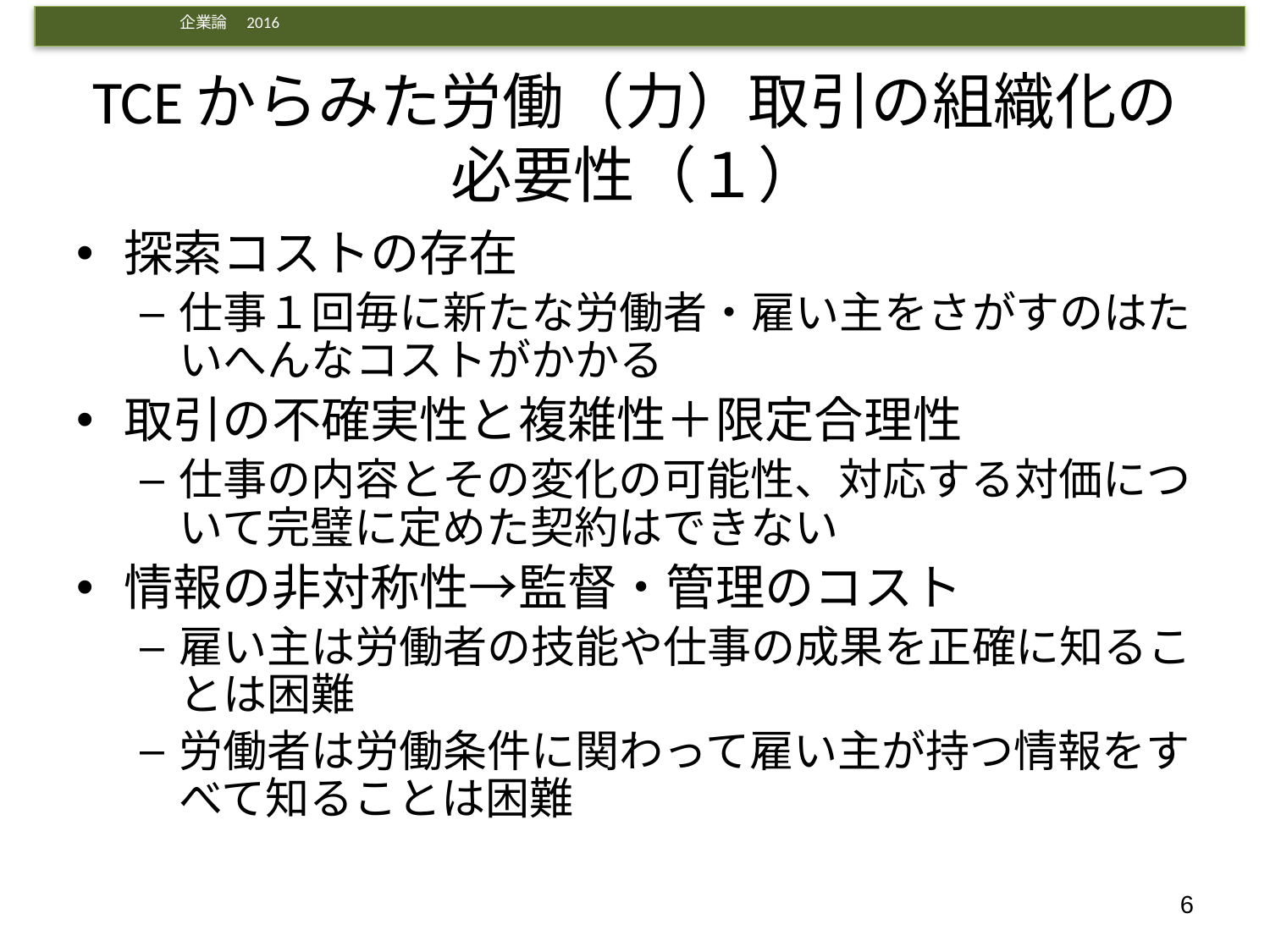

# TCEからみた労働（力）取引の組織化の必要性（１）
探索コストの存在
仕事１回毎に新たな労働者・雇い主をさがすのはたいへんなコストがかかる
取引の不確実性と複雑性＋限定合理性
仕事の内容とその変化の可能性、対応する対価について完璧に定めた契約はできない
情報の非対称性→監督・管理のコスト
雇い主は労働者の技能や仕事の成果を正確に知ることは困難
労働者は労働条件に関わって雇い主が持つ情報をすべて知ることは困難

6